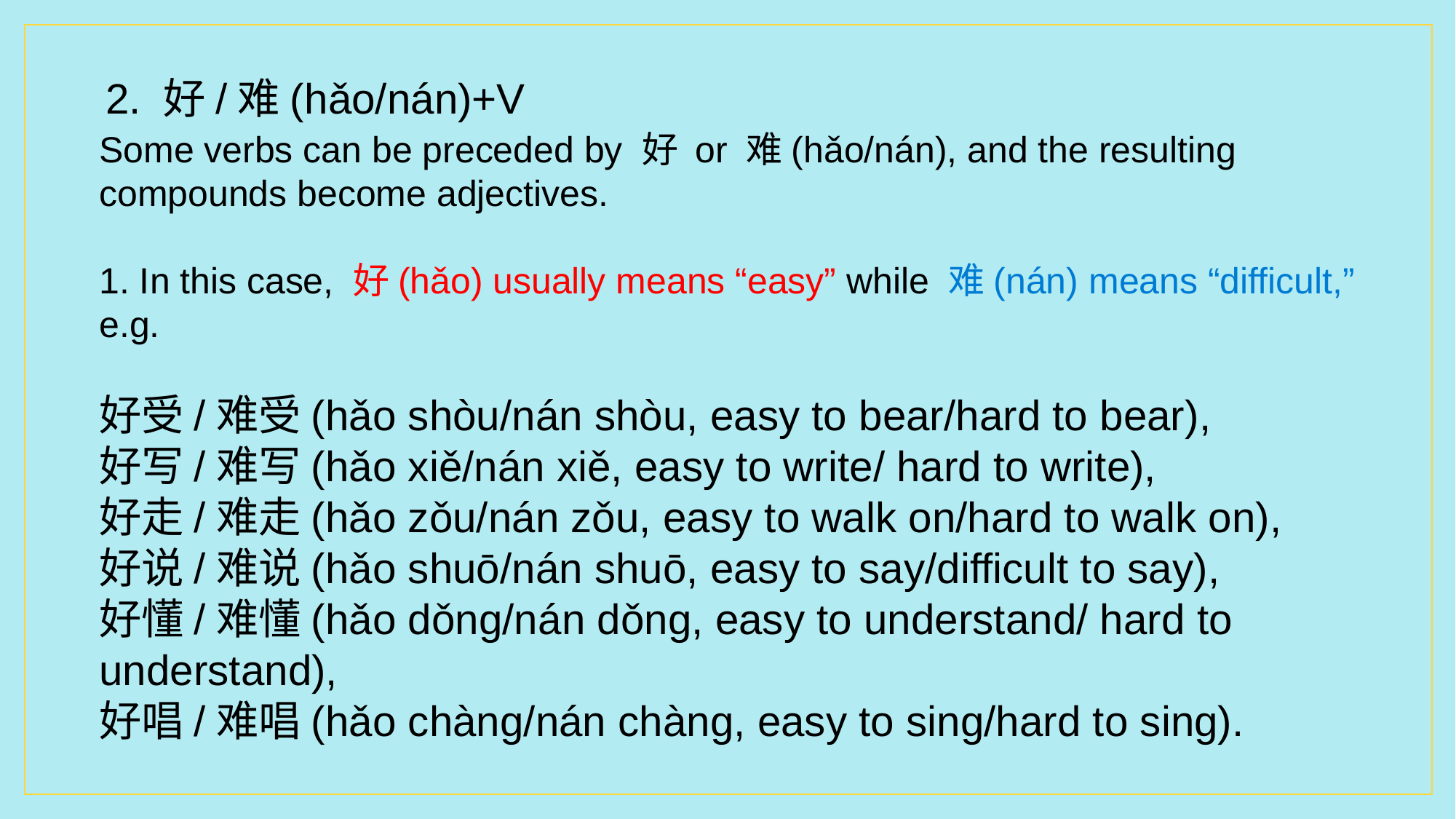

2. 好/难(hǎo/nán)+V
Some verbs can be preceded by 好 or 难(hǎo/nán), and the resulting compounds become adjectives.

1. In this case, 好(hǎo) usually means “easy” while 难(nán) means “difficult,” e.g.

好受/难受(hǎo shòu/nán shòu, easy to bear/hard to bear),
好写/难写(hǎo xiě/nán xiě, easy to write/ hard to write),
好走/难走(hǎo zǒu/nán zǒu, easy to walk on/hard to walk on),
好说/难说(hǎo shuō/nán shuō, easy to say/difficult to say),
好懂/难懂(hǎo dǒng/nán dǒng, easy to understand/ hard to understand),
好唱/难唱(hǎo chàng/nán chàng, easy to sing/hard to sing).